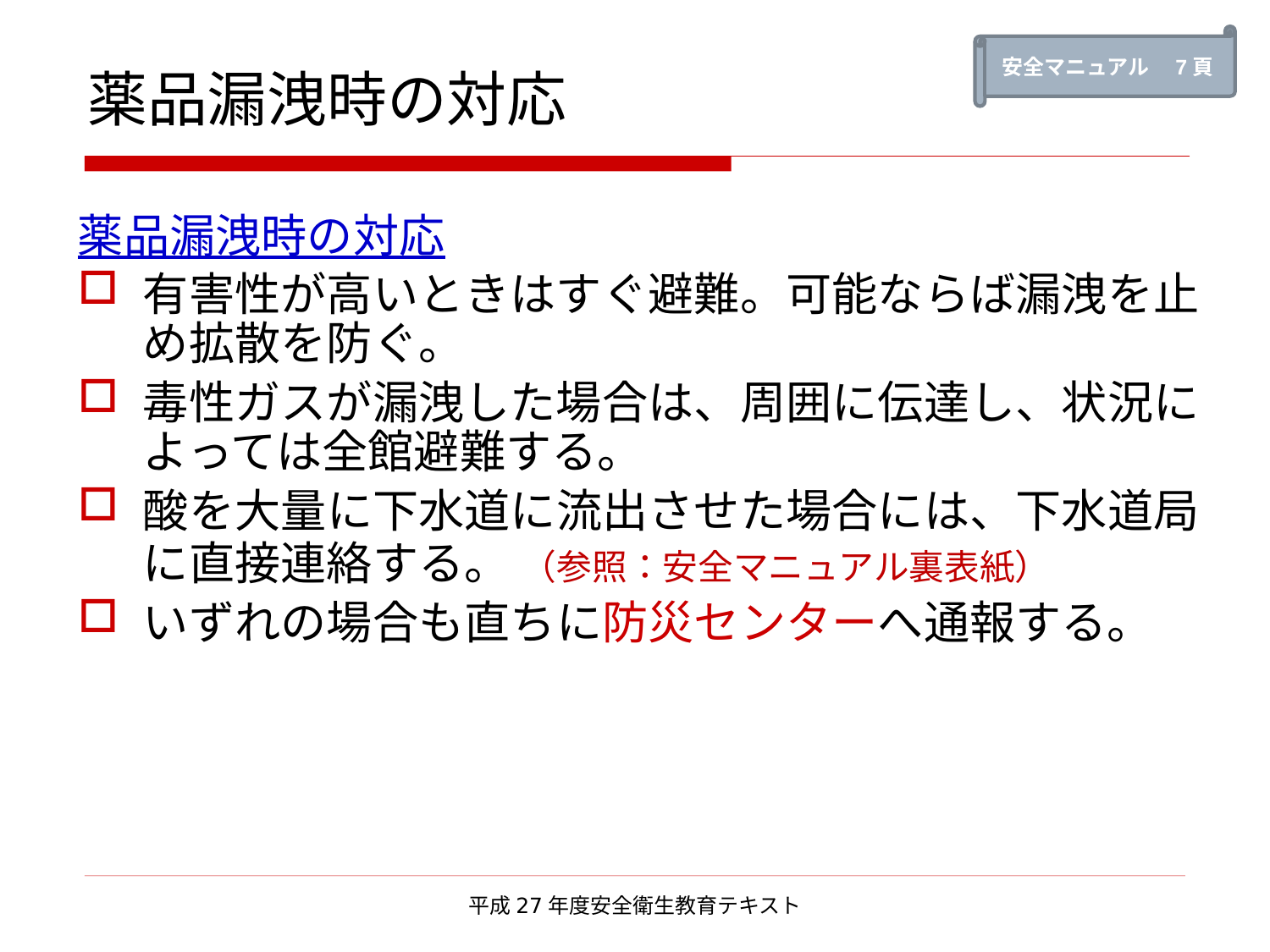

安全マニュアル　7頁
# 薬品漏洩時の対応
薬品漏洩時の対応
有害性が高いときはすぐ避難。可能ならば漏洩を止め拡散を防ぐ。
毒性ガスが漏洩した場合は、周囲に伝達し、状況によっては全館避難する。
酸を大量に下水道に流出させた場合には、下水道局に直接連絡する。 （参照：安全マニュアル裏表紙）
いずれの場合も直ちに防災センターへ通報する。
平成27年度安全衛生教育テキスト